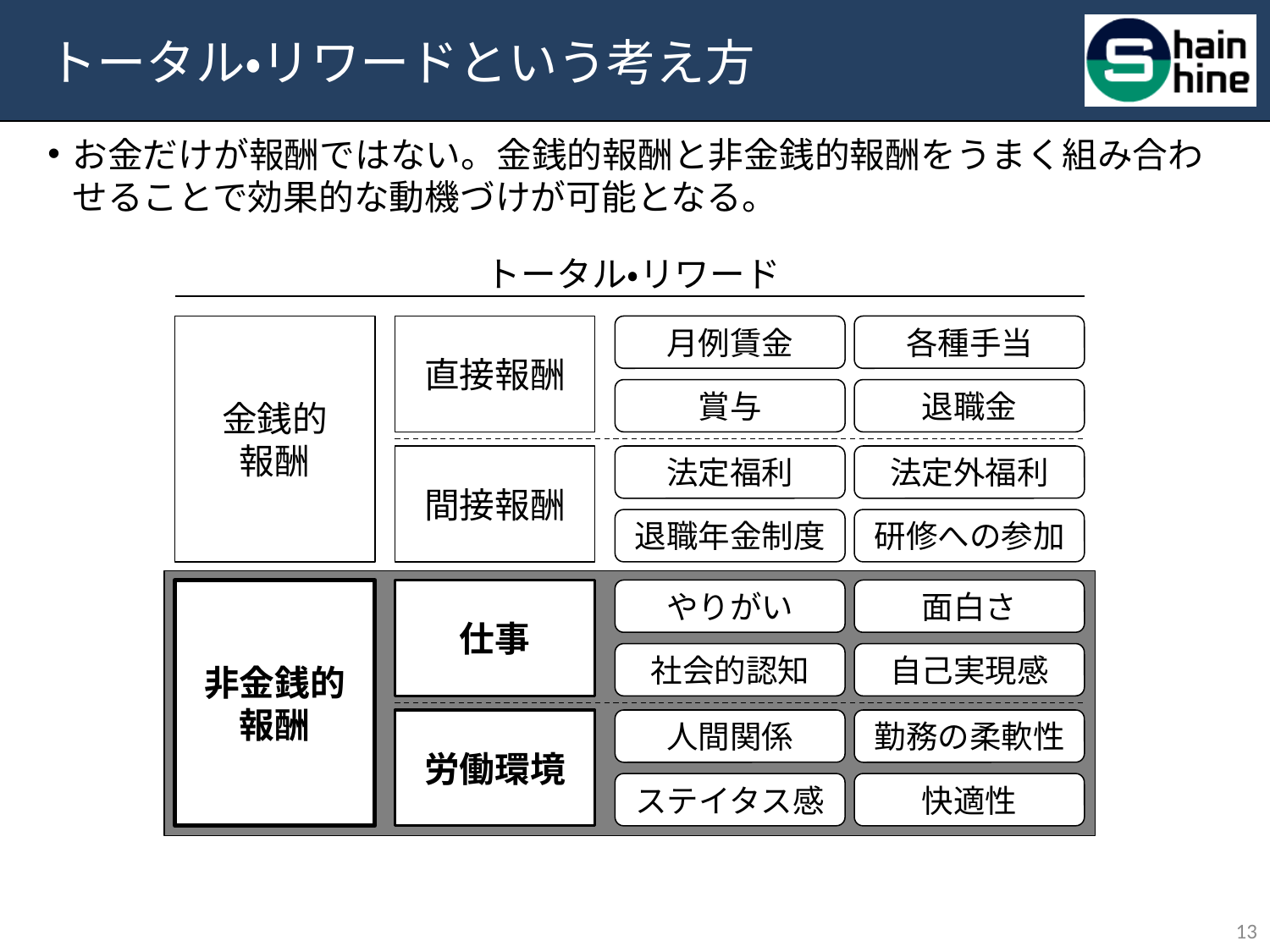

# トータル・リワードという考え方
お金だけが報酬ではない。金銭的報酬と非金銭的報酬をうまく組み合わせることで効果的な動機づけが可能となる。
トータル・リワード
金銭的
報酬
直接報酬
月例賃金
各種手当
賞与
退職金
間接報酬
法定福利
法定外福利
退職年金制度
研修への参加

非金銭的
報酬
仕事
やりがい
面白さ
社会的認知
自己実現感
労働環境
人間関係
勤務の柔軟性
ステイタス感
快適性
13